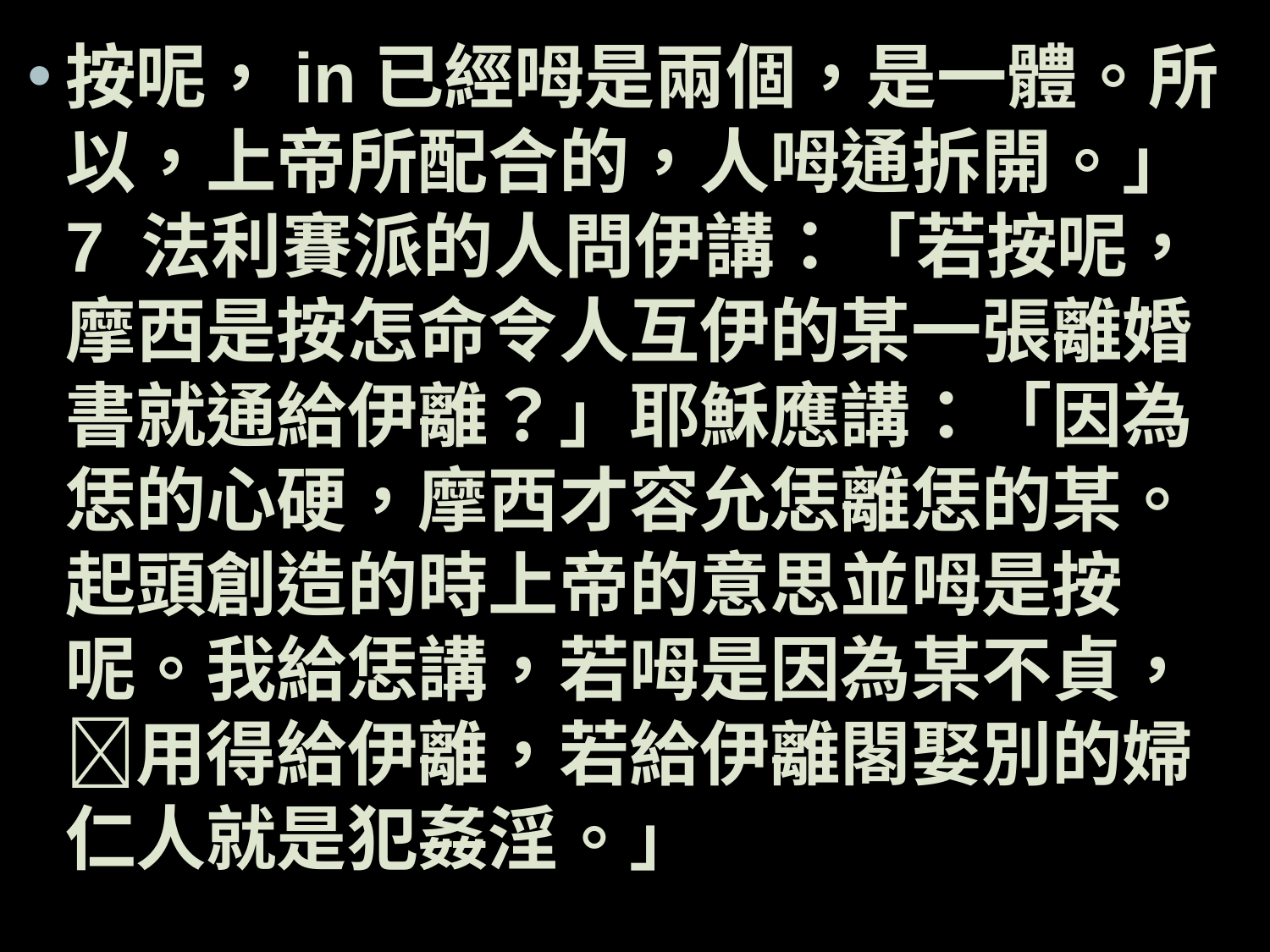

按呢，in已經呣是兩個，是一體。所以，上帝所配合的，人呣通拆開。」 7 法利賽派的人問伊講：「若按呢，摩西是按怎命令人互伊的某一張離婚書就通給伊離？」耶穌應講：「因為恁的心硬，摩西才容允恁離恁的某。起頭創造的時上帝的意思並呣是按呢。我給恁講，若呣是因為某不貞，𣍐用得給伊離，若給伊離閣娶別的婦仁人就是犯姦淫。」